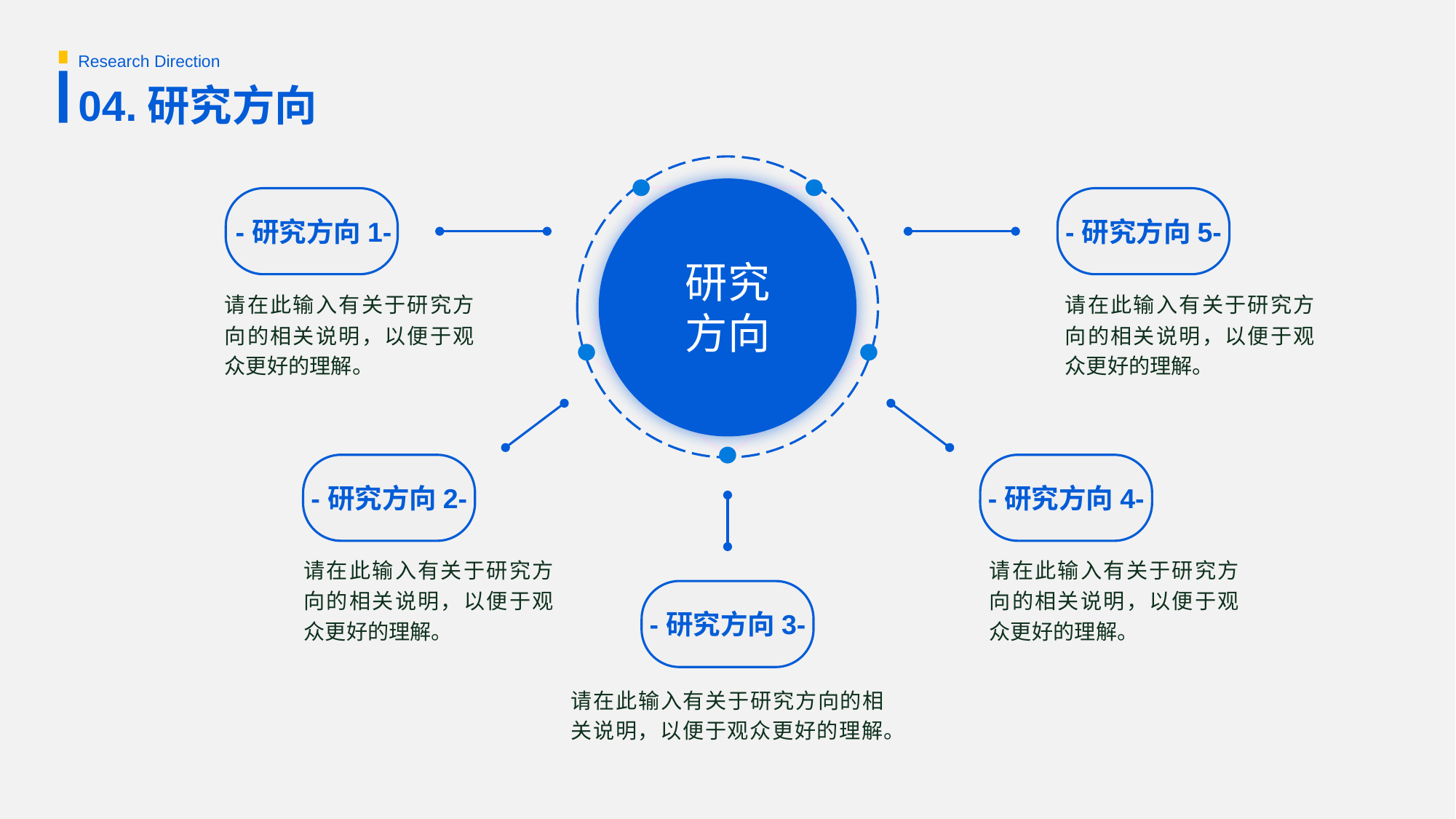

Research Direction
04.研究方向

-研究方向1-
-研究方向5-
研究
方向
请在此输入有关于研究方向的相关说明，以便于观众更好的理解。
请在此输入有关于研究方向的相关说明，以便于观众更好的理解。

-研究方向2-
-研究方向4-
请在此输入有关于研究方向的相关说明，以便于观众更好的理解。
请在此输入有关于研究方向的相关说明，以便于观众更好的理解。

-研究方向3-
请在此输入有关于研究方向的相关说明，以便于观众更好的理解。